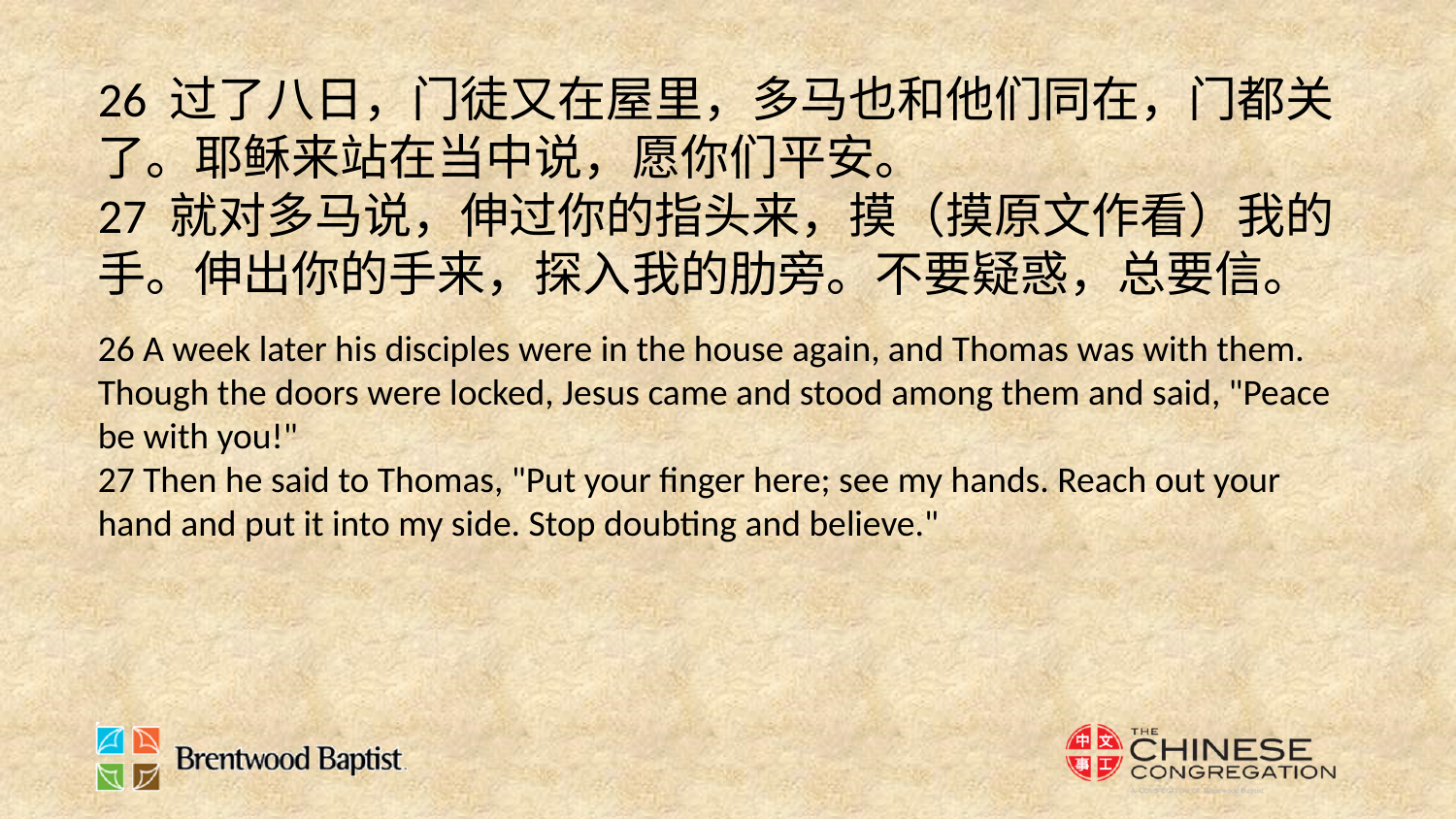

26 过了八日，门徒又在屋里，多马也和他们同在，门都关了。耶稣来站在当中说，愿你们平安。
27 就对多马说，伸过你的指头来，摸（摸原文作看）我的手。伸出你的手来，探入我的肋旁。不要疑惑，总要信。

26 A week later his disciples were in the house again, and Thomas was with them. Though the doors were locked, Jesus came and stood among them and said, "Peace be with you!"
27 Then he said to Thomas, "Put your finger here; see my hands. Reach out your hand and put it into my side. Stop doubting and believe."